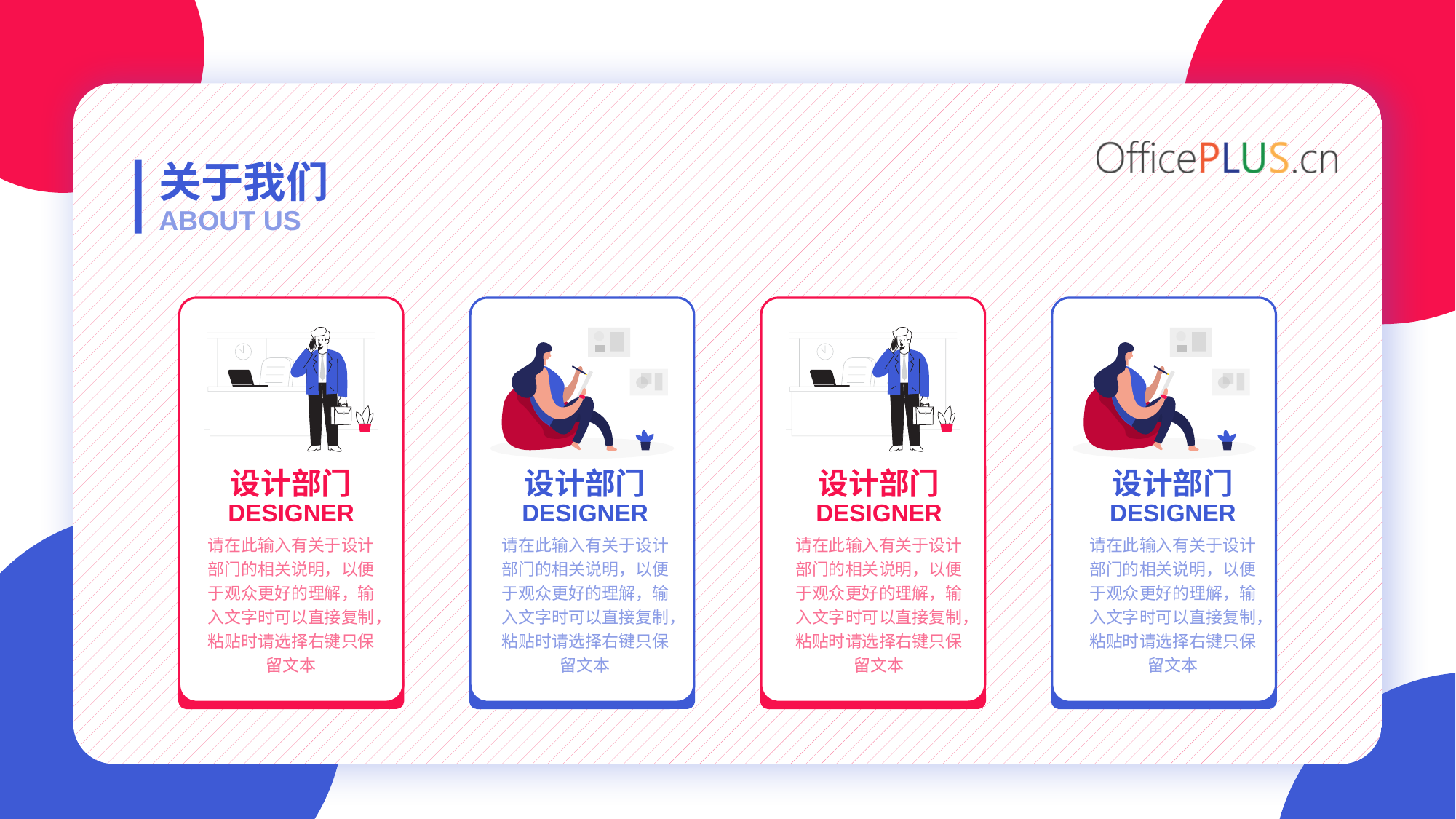

关于我们

ABOUT US

设计部门
DESIGNER
请在此输入有关于设计部门的相关说明，以便于观众更好的理解，输入文字时可以直接复制，粘贴时请选择右键只保留文本
设计部门
DESIGNER
设计部门
DESIGNER
请在此输入有关于设计部门的相关说明，以便于观众更好的理解，输入文字时可以直接复制，粘贴时请选择右键只保留文本
设计部门
DESIGNER
请在此输入有关于设计部门的相关说明，以便于观众更好的理解，输入文字时可以直接复制，粘贴时请选择右键只保留文本
请在此输入有关于设计部门的相关说明，以便于观众更好的理解，输入文字时可以直接复制，粘贴时请选择右键只保留文本